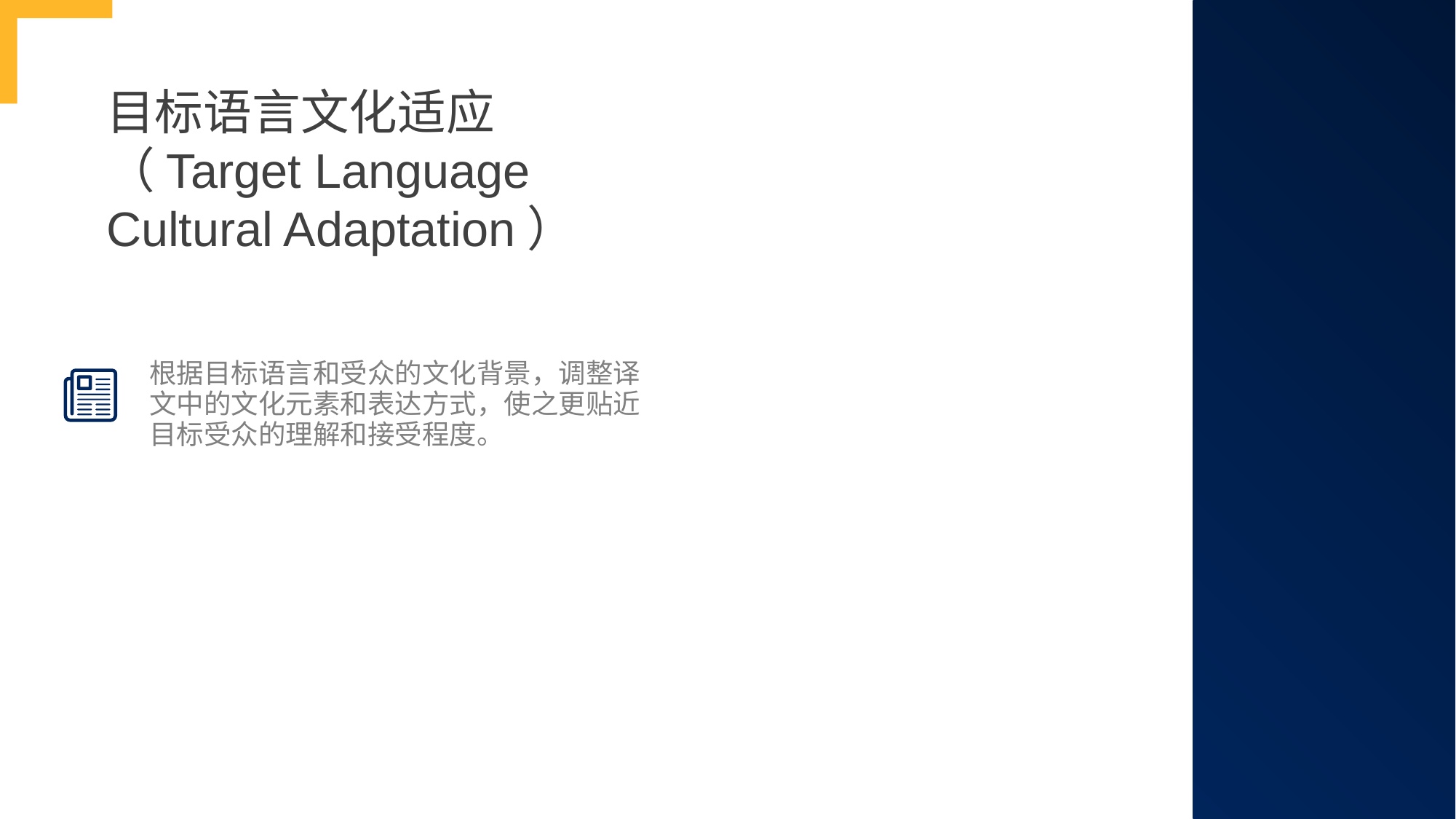

目标语言文化适应（Target Language Cultural Adaptation）

根据目标语言和受众的文化背景，调整译文中的文化元素和表达方式，使之更贴近目标受众的理解和接受程度。